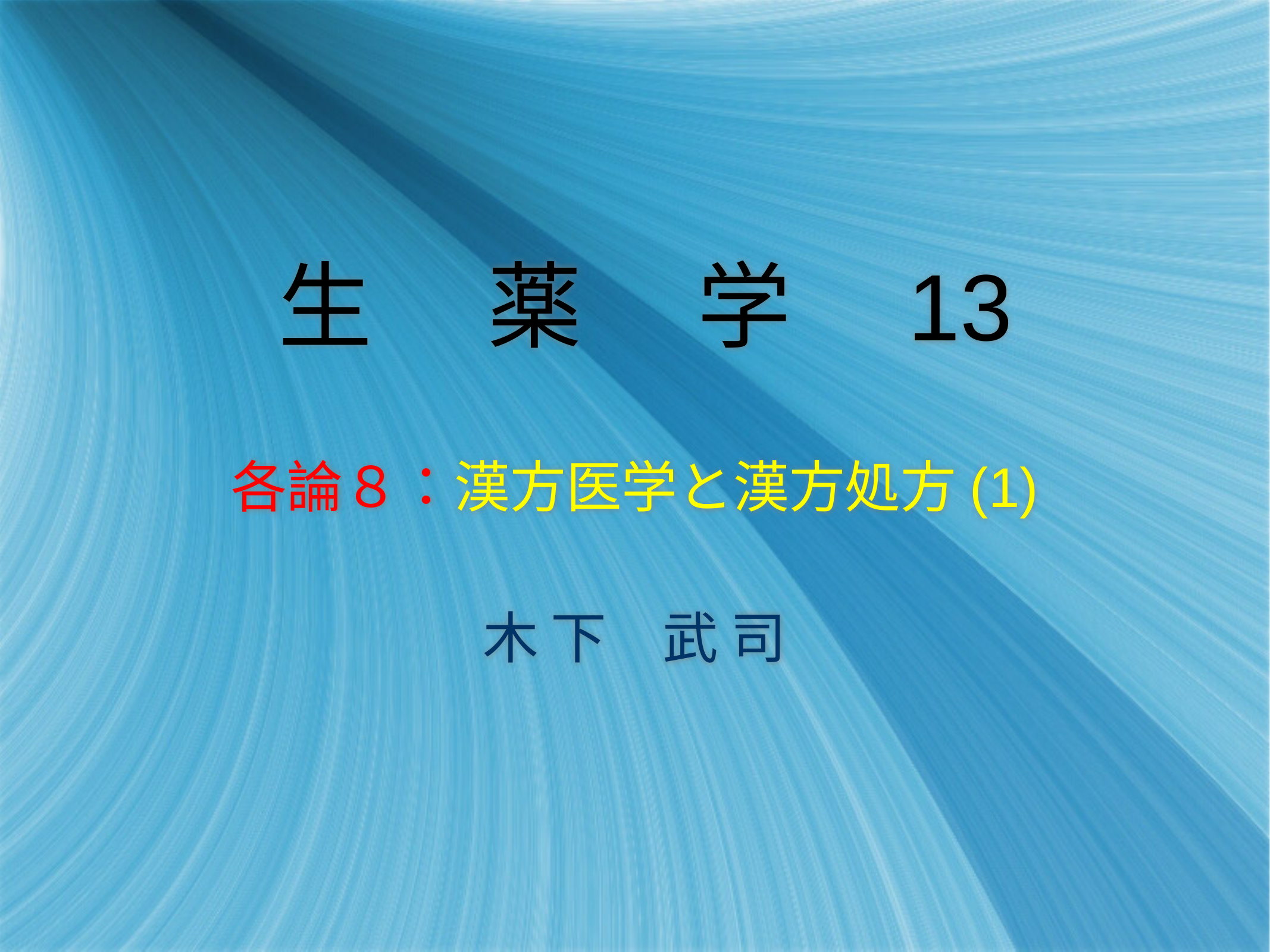

# 生 　薬 　学　13
各論８：漢方医学と漢方処方(1)

木 下　武 司